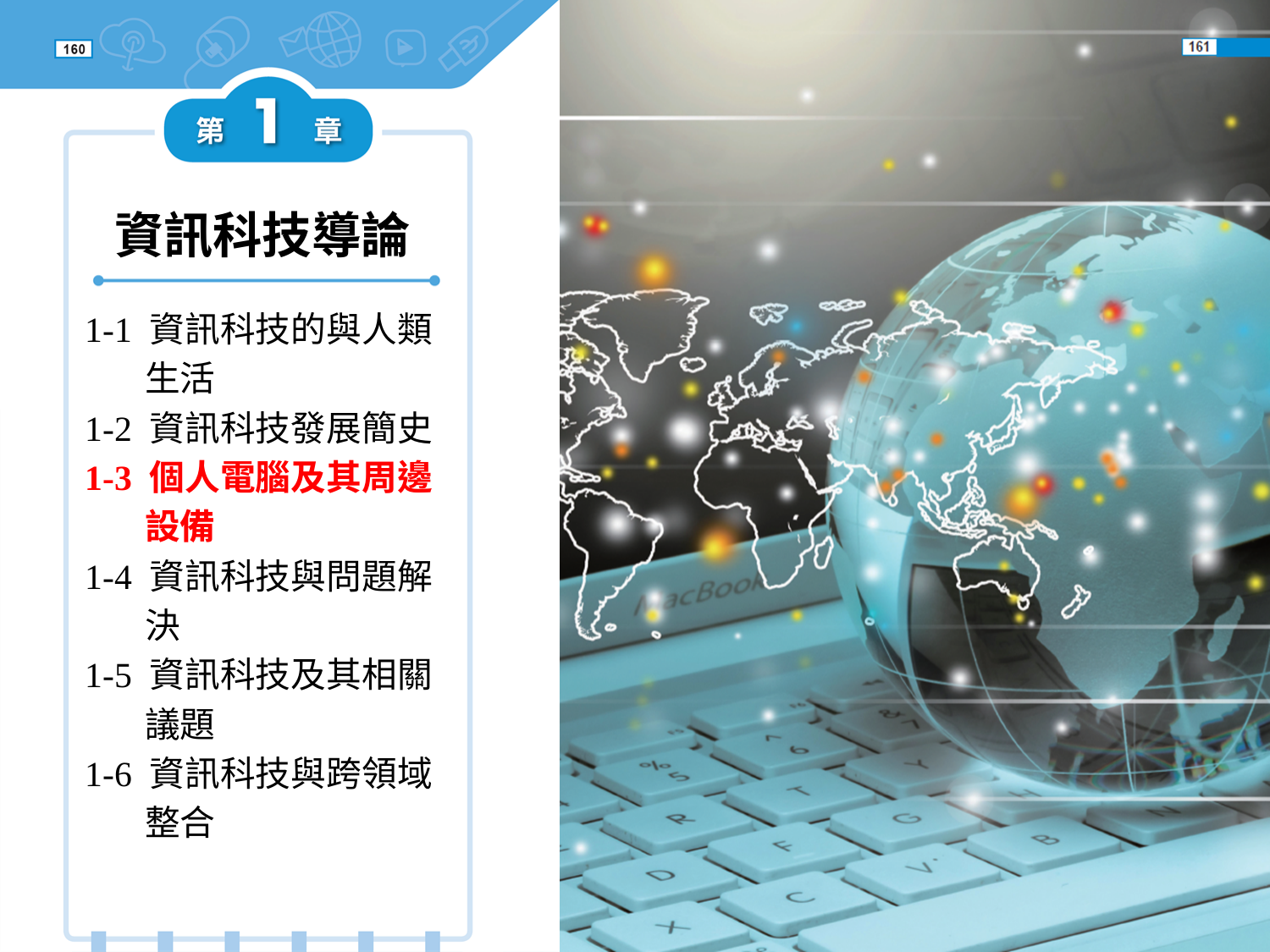

資訊科技導論
1-1 資訊科技的與人類生活
1-2 資訊科技發展簡史
1-3 個人電腦及其周邊設備
1-4 資訊科技與問題解決
1-5 資訊科技及其相關議題
1-6 資訊科技與跨領域整合